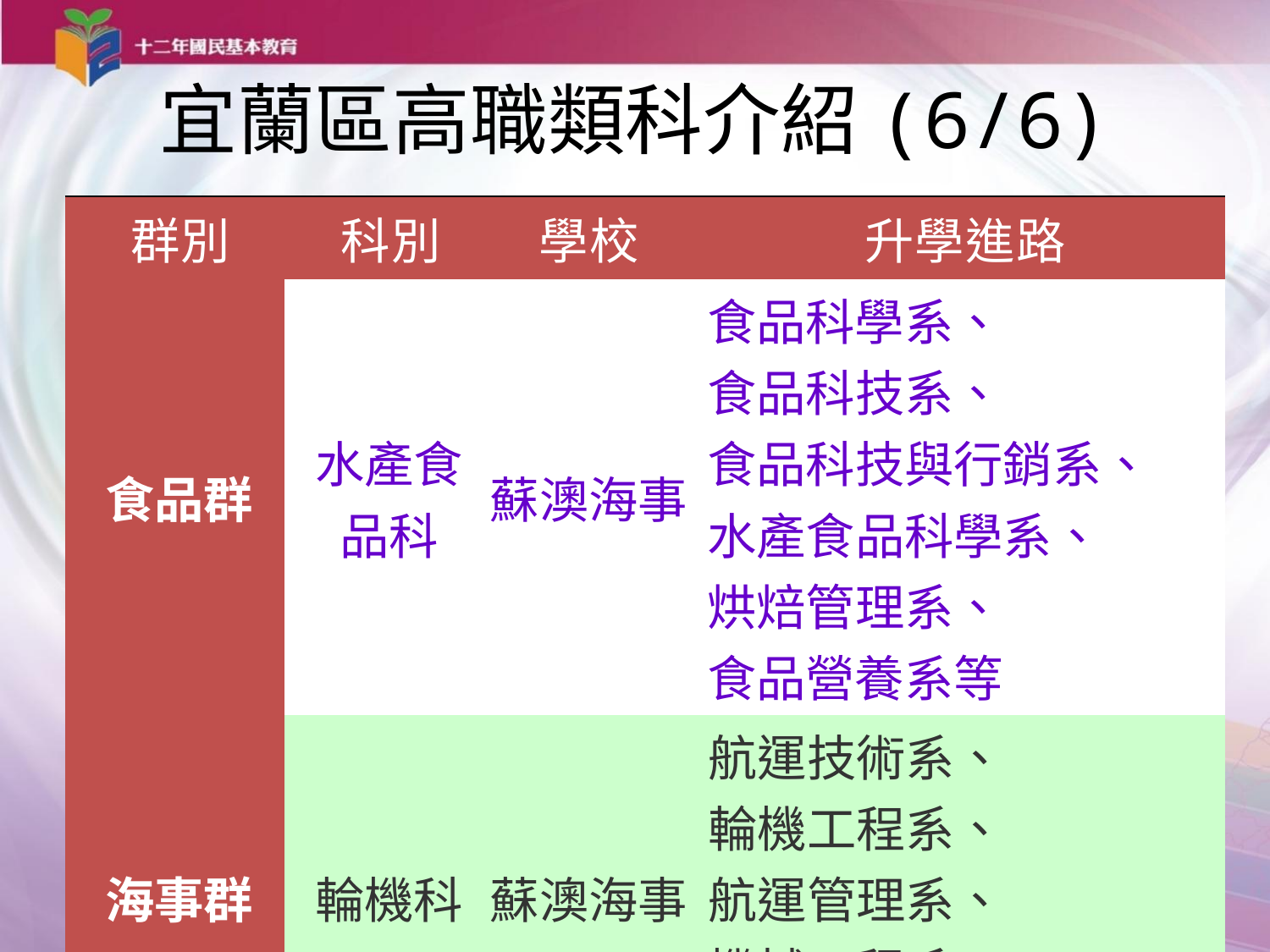

# 宜蘭區高職類科介紹(6/6)
| 群別 | 科別 | 學校 | 升學進路 |
| --- | --- | --- | --- |
| 食品群 | 水產食品科 | 蘇澳海事 | 食品科學系、 食品科技系、 食品科技與行銷系、 水產食品科學系、 烘焙管理系、 食品營養系等 |
| 海事群 | 輪機科 | 蘇澳海事 | 航運技術系、 輪機工程系、 航運管理系、 機械工程系、 海洋與邊境管理學系等。 |